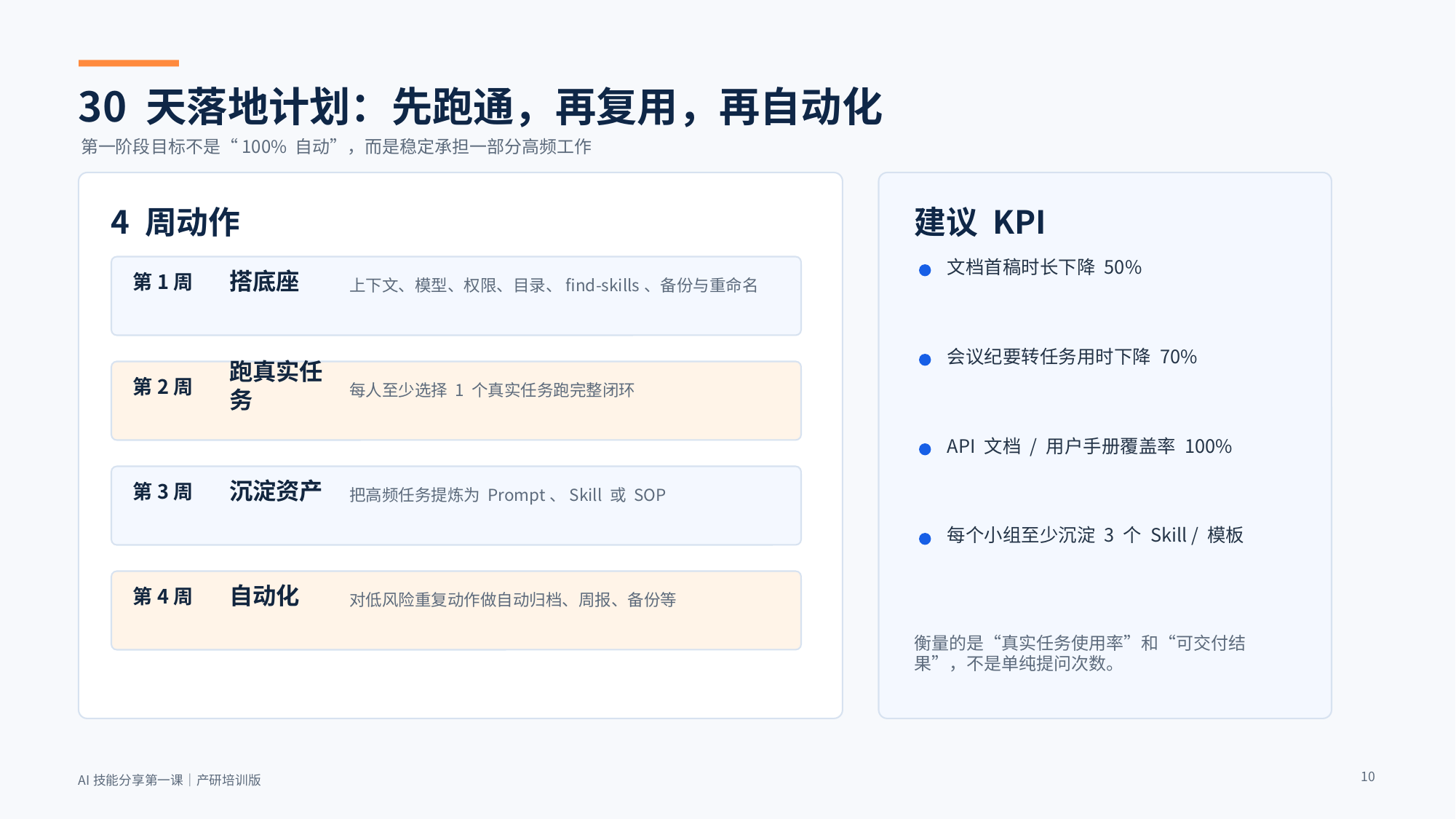

30 天落地计划：先跑通，再复用，再自动化
第一阶段目标不是“100% 自动”，而是稳定承担一部分高频工作

4 周动作
建议 KPI
文档首稿时长下降 50%

搭底座
上下文、模型、权限、目录、find-skills、备份与重命名
第1周
会议纪要转任务用时下降 70%

跑真实任务
每人至少选择 1 个真实任务跑完整闭环
第2周
API 文档 / 用户手册覆盖率 100%

沉淀资产
把高频任务提炼为 Prompt、Skill 或 SOP
第3周
每个小组至少沉淀 3 个 Skill / 模板

自动化
对低风险重复动作做自动归档、周报、备份等
第4周
衡量的是“真实任务使用率”和“可交付结果”，不是单纯提问次数。
10
AI技能分享第一课｜产研培训版